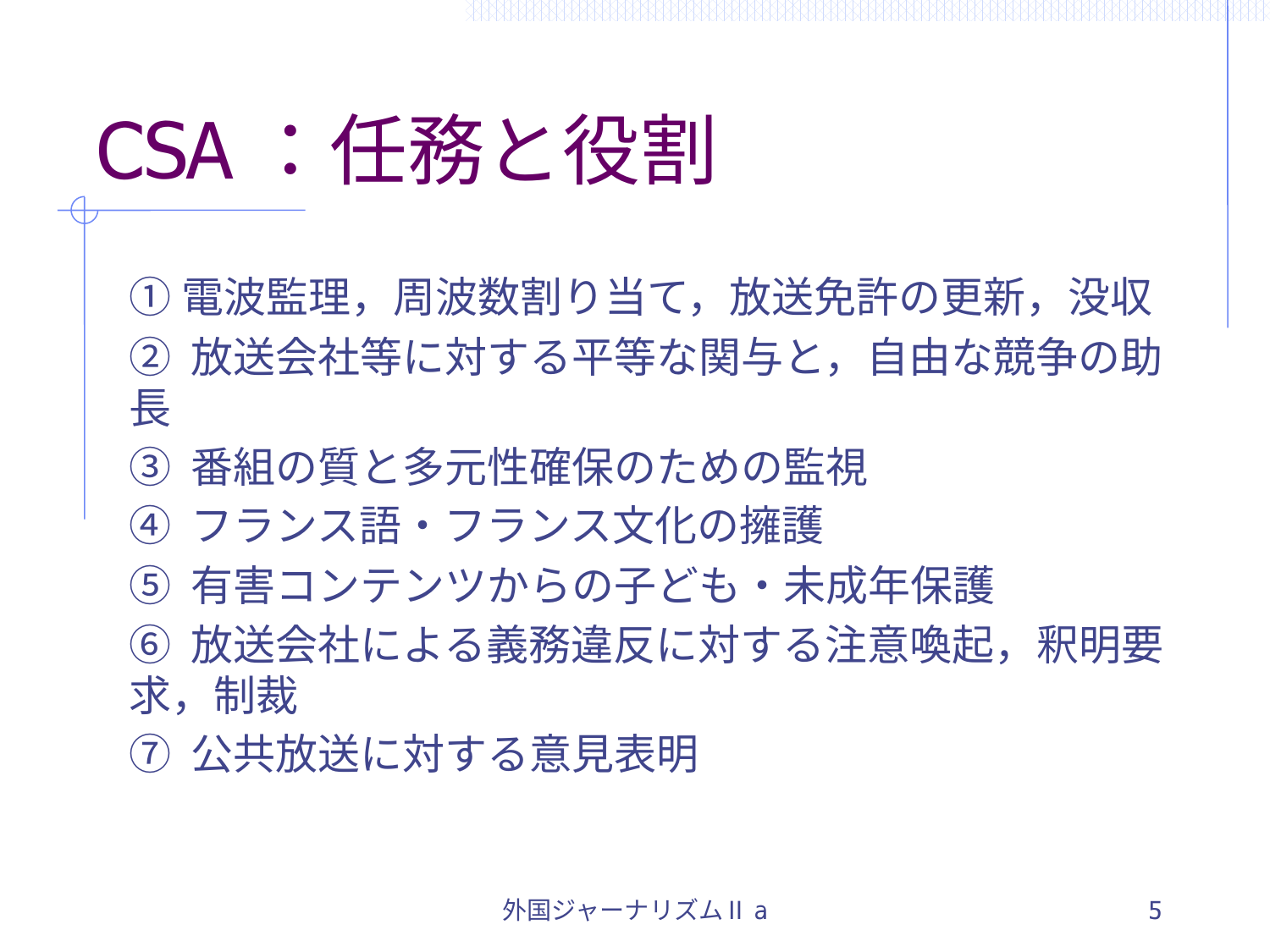

# CSA：任務と役割
①電波監理，周波数割り当て，放送免許の更新，没収
② 放送会社等に対する平等な関与と，自由な競争の助長
③ 番組の質と多元性確保のための監視
④ フランス語・フランス文化の擁護
⑤ 有害コンテンツからの子ども・未成年保護
⑥ 放送会社による義務違反に対する注意喚起，釈明要求，制裁
⑦ 公共放送に対する意見表明
外国ジャーナリズムⅡa
5